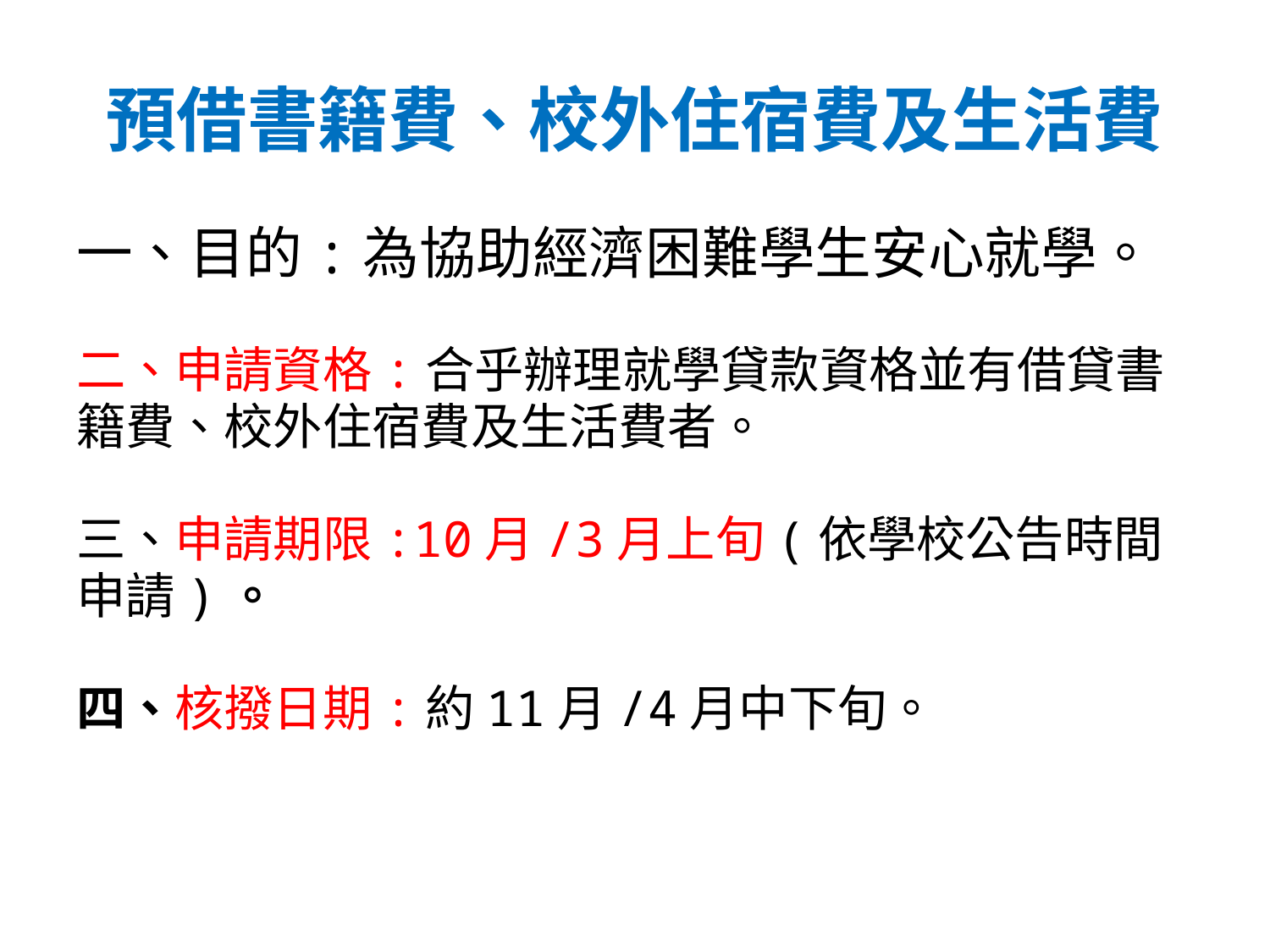

# 預借書籍費、校外住宿費及生活費
一、目的:為協助經濟困難學生安心就學。

二、申請資格:合乎辦理就學貸款資格並有借貸書籍費、校外住宿費及生活費者。

三、申請期限:10月/3月上旬(依學校公告時間申請)。

四、核撥日期:約11月/4月中下旬。